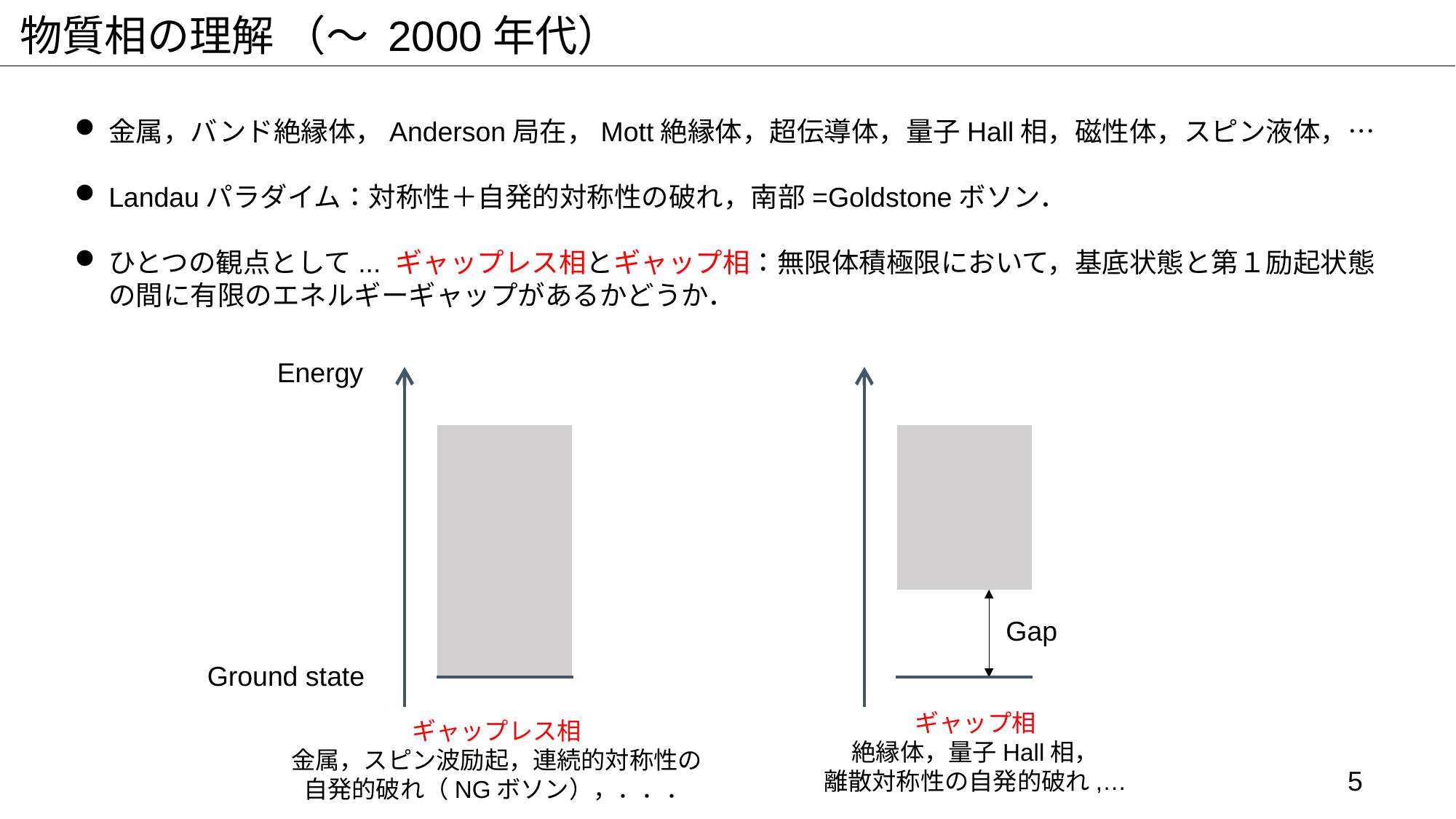

物質相の理解 （～ 2000年代）
金属，バンド絶縁体，Anderson局在，Mott絶縁体，超伝導体，量子Hall相，磁性体，スピン液体，…

Landauパラダイム：対称性＋自発的対称性の破れ，南部=Goldstoneボソン．

ひとつの観点として... ギャップレス相とギャップ相：無限体積極限において，基底状態と第１励起状態の間に有限のエネルギーギャップがあるかどうか．
Energy

Gap
Ground state
ギャップ相
絶縁体，量子Hall相，
離散対称性の自発的破れ,…
ギャップレス相
金属，スピン波励起，連続的対称性の自発的破れ（NGボソン），．．．